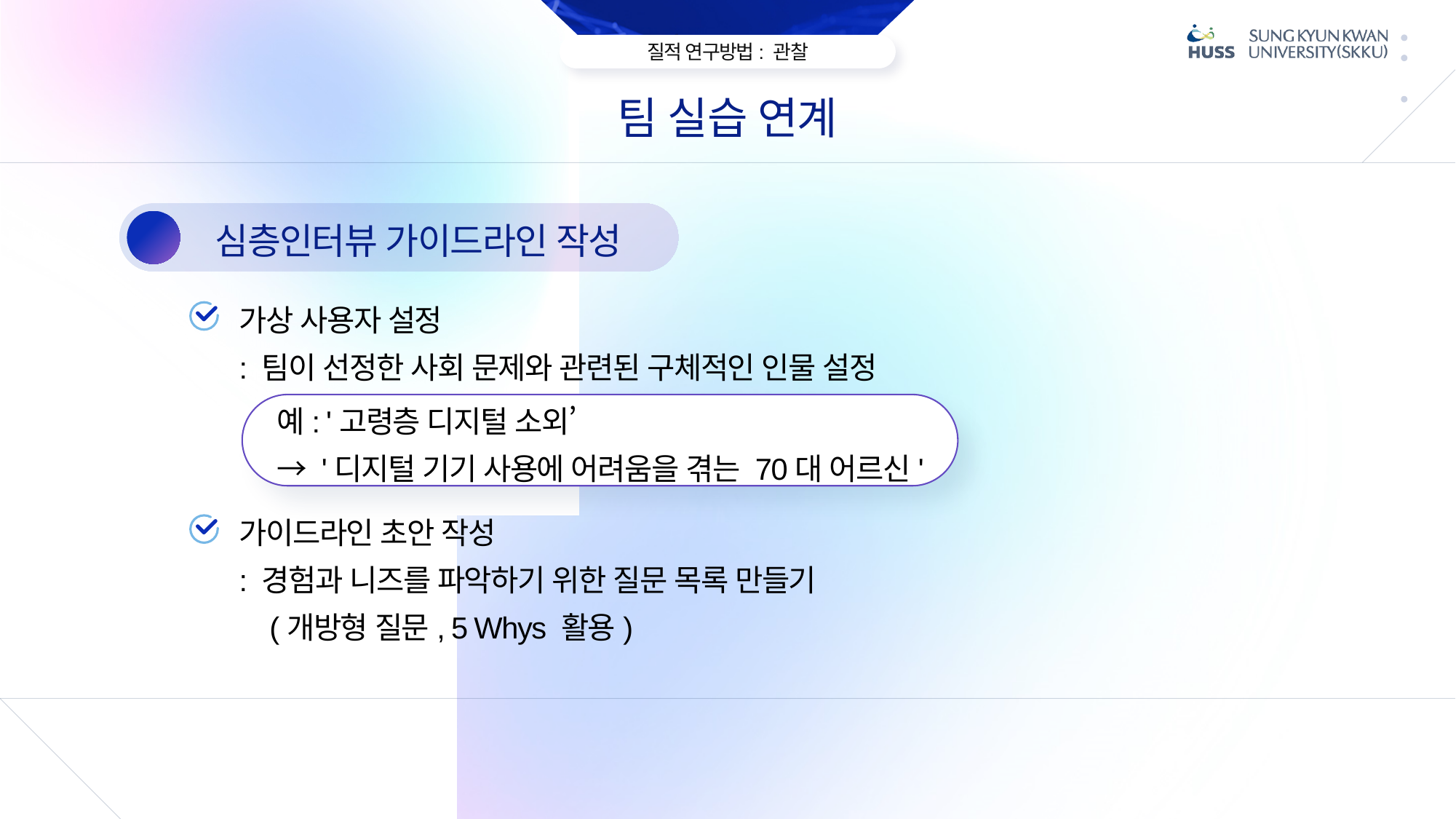

팀 실습 연계
심층인터뷰 가이드라인 작성
1
가상 사용자 설정
: 팀이 선정한 사회 문제와 관련된 구체적인 인물 설정

예: '고령층 디지털 소외’
→ '디지털 기기 사용에 어려움을 겪는 70대 어르신'

가이드라인 초안 작성
: 경험과 니즈를 파악하기 위한 질문 목록 만들기
   (개방형 질문, 5 Whys 활용)